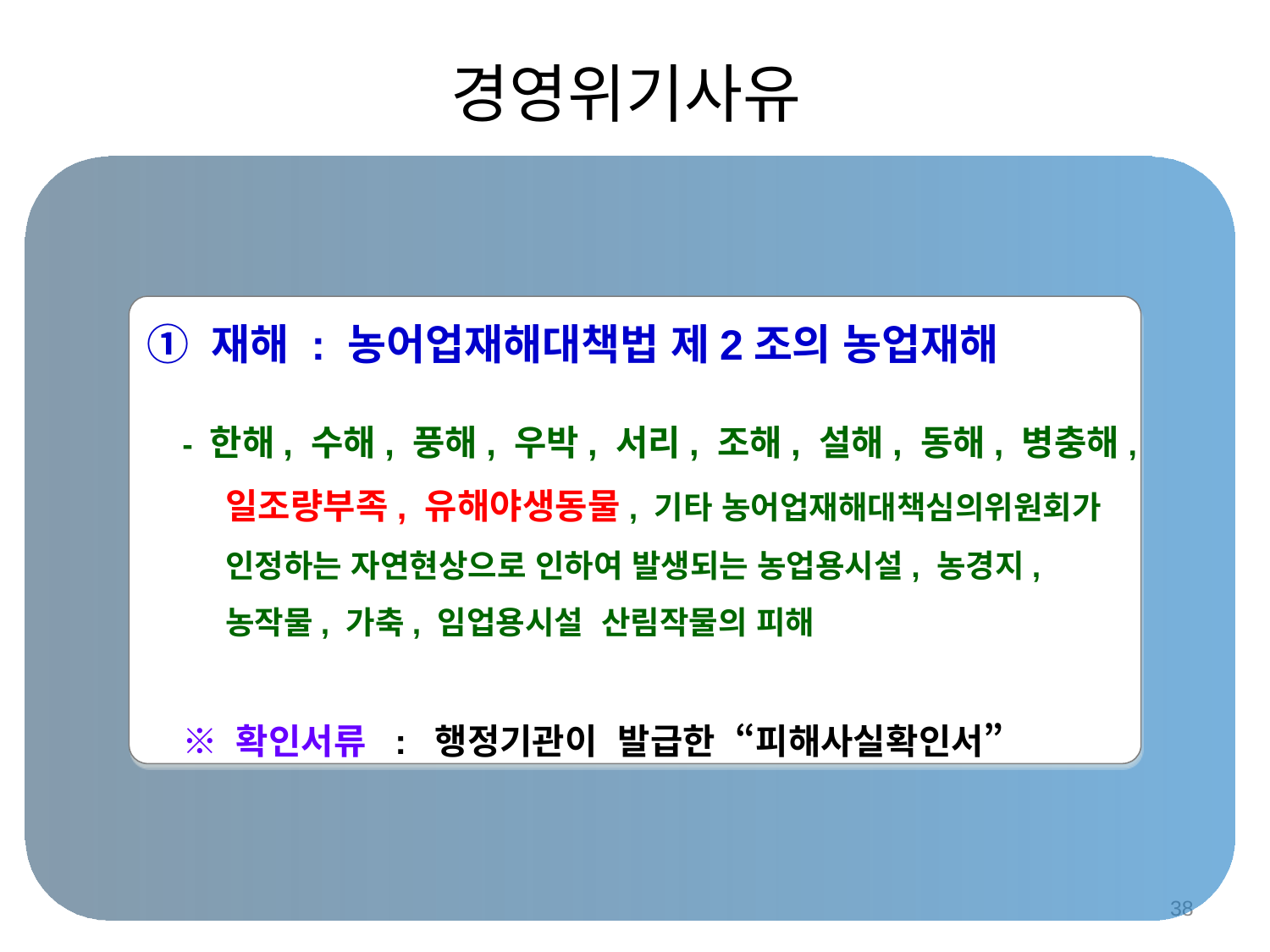

경영위기사유

① 재해 : 농어업재해대책법 제2조의 농업재해

    - 한해, 수해, 풍해, 우박, 서리, 조해, 설해, 동해, 병충해,
        일조량부족, 유해야생동물, 기타 농어업재해대책심의위원회가
        인정하는 자연현상으로 인하여 발생되는 농업용시설, 농경지,
        농작물, 가축, 임업용시설  산림작물의 피해

    ※ 확인서류  :  행정기관이  발급한  “피해사실확인서”

38